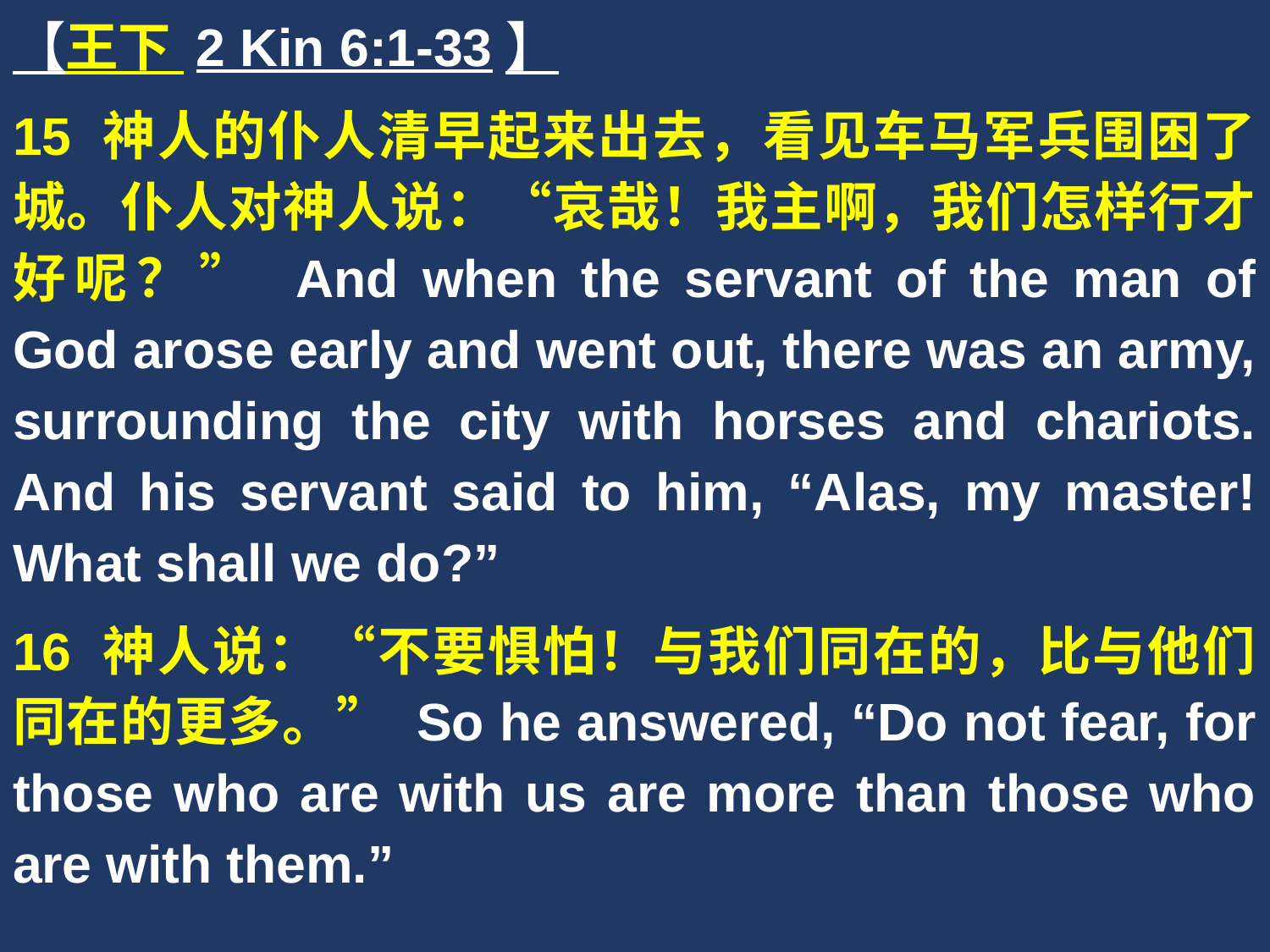

【王下 2 Kin 6:1-33】
15 神人的仆人清早起来出去，看见车马军兵围困了城。仆人对神人说：“哀哉！我主啊，我们怎样行才好呢？” And when the servant of the man of God arose early and went out, there was an army, surrounding the city with horses and chariots. And his servant said to him, “Alas, my master! What shall we do?”
16 神人说：“不要惧怕！与我们同在的，比与他们同在的更多。” So he answered, “Do not fear, for those who are with us are more than those who are with them.”